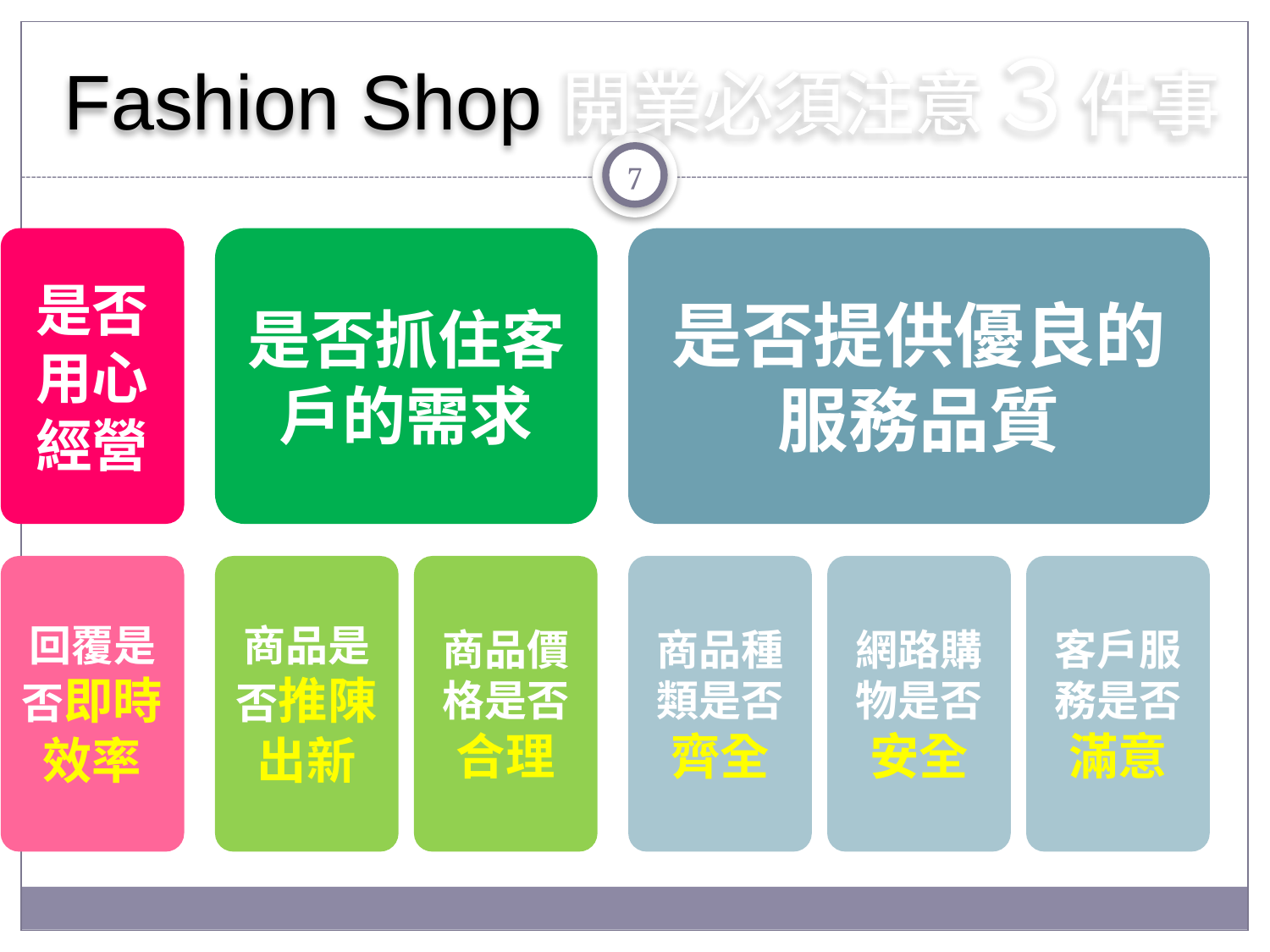

# Fashion Shop開業必須注意３件事
7
是否用心經營
回覆是否即時效率
是否抓住客戶的需求
商品是否推陳出新
商品價格是否合理
是否提供優良的服務品質
商品種類是否齊全
網路購物是否安全
客戶服務是否滿意